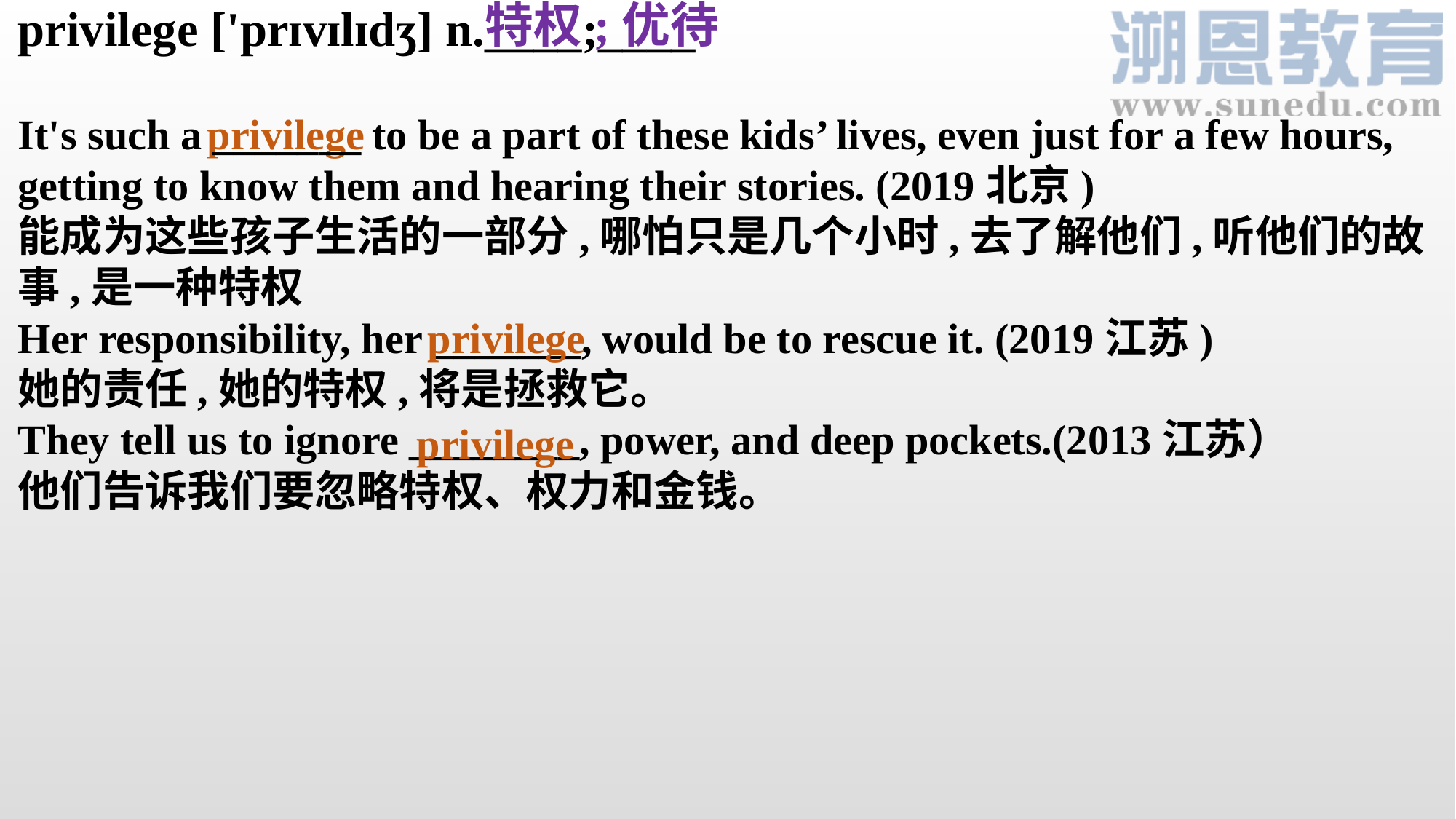

特权;优待
privilege ['prɪvɪlɪdʒ] n.____;____

It's such a _______ to be a part of these kids’ lives, even just for a few hours, getting to know them and hearing their stories. (2019北京)
能成为这些孩子生活的一部分,哪怕只是几个小时,去了解他们,听他们的故事,是一种特权
Her responsibility, her _______, would be to rescue it. (2019江苏)
她的责任,她的特权,将是拯救它。
They tell us to ignore ________, power, and deep pockets.(2013江苏）
他们告诉我们要忽略特权、权力和金钱。

privilege
privilege
privilege